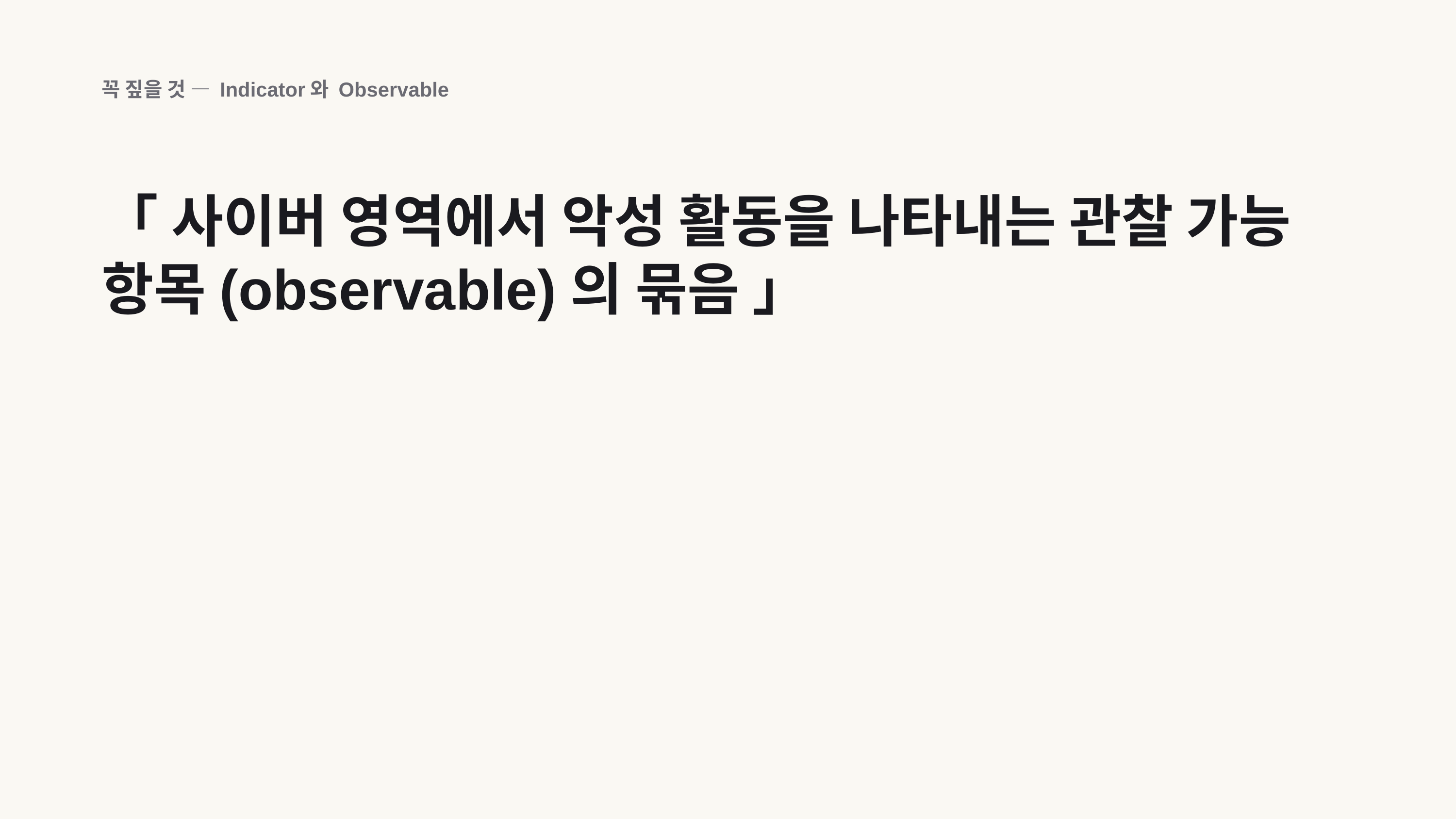

꼭 짚을 것 — Indicator와 Observable
「 사이버 영역에서 악성 활동을 나타내는 관찰 가능 항목(observable)의 묶음 」